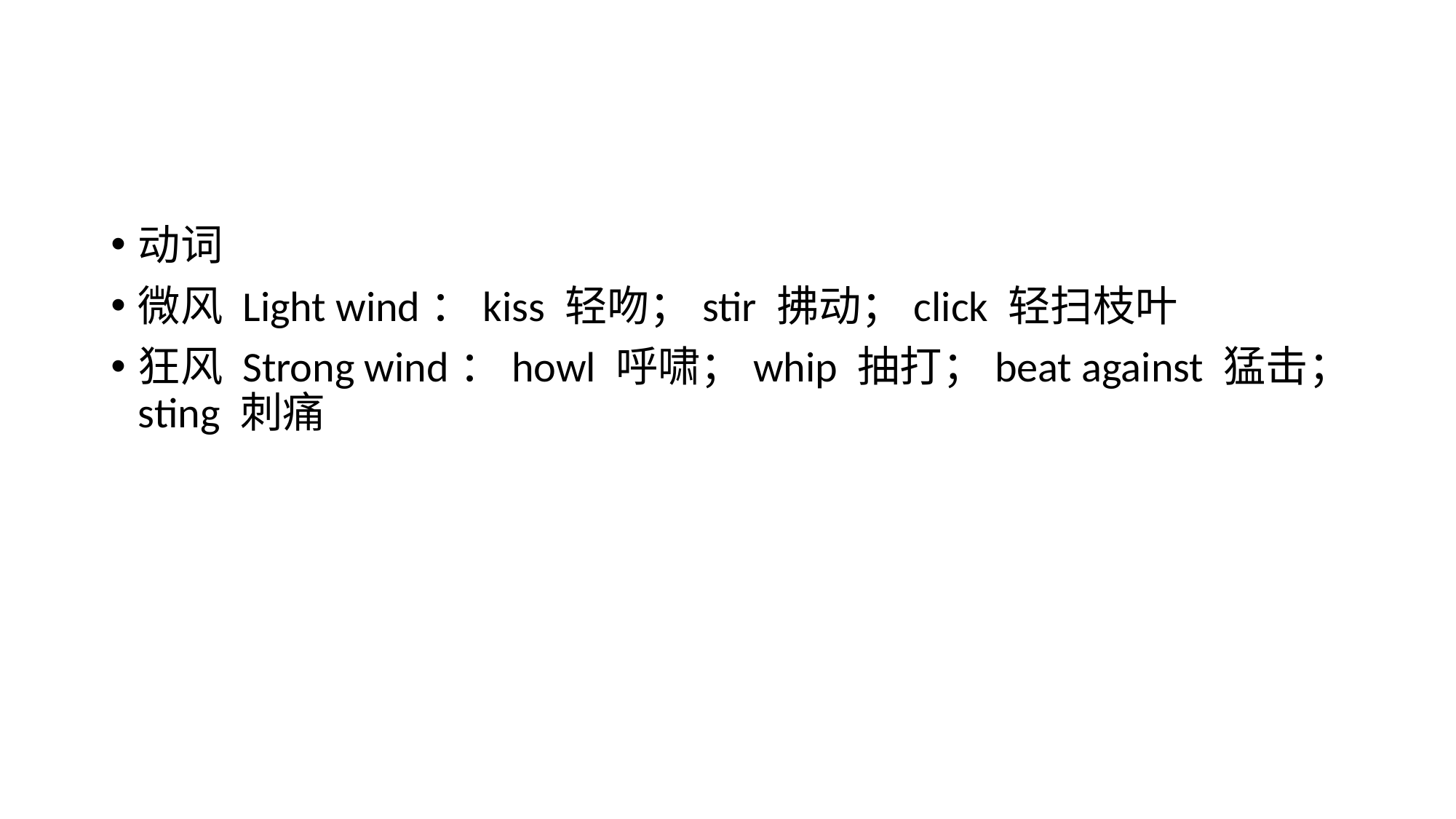

#
动词
微风 Light wind：kiss 轻吻；stir 拂动；click 轻扫枝叶
狂风 Strong wind：howl 呼啸；whip 抽打；beat against 猛击；sting 刺痛